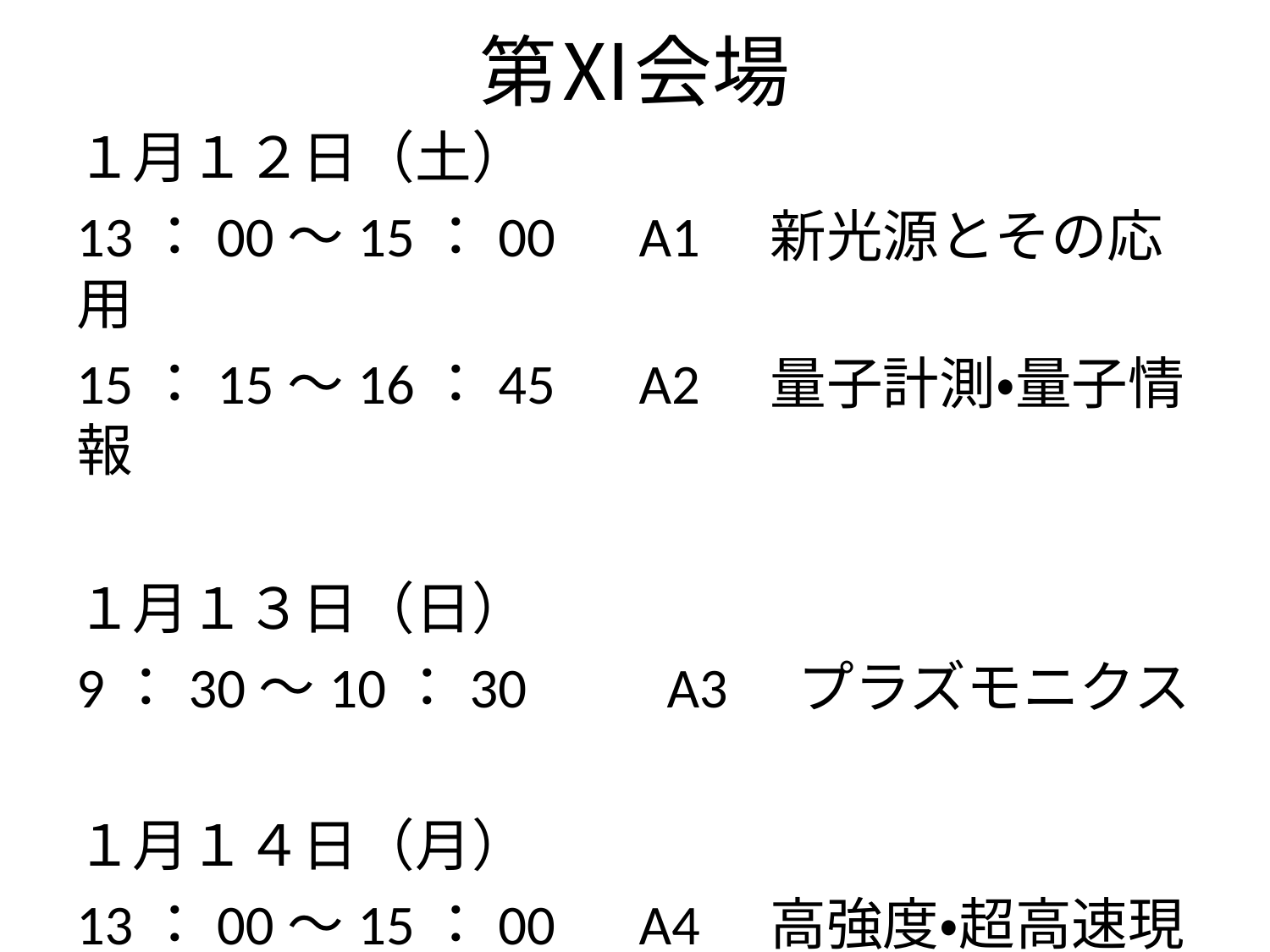

# 第Ⅺ会場
１月１２日（土）
13：00～15：00　A1　新光源とその応用
15：15～16：45　A2　量子計測・量子情報

１月１３日（日）
9：30～10：30　　A3　プラズモニクス

１月１４日（月）
13：00～15：00　A4　高強度・超高速現象
15：15～16：30　A5　量子制御